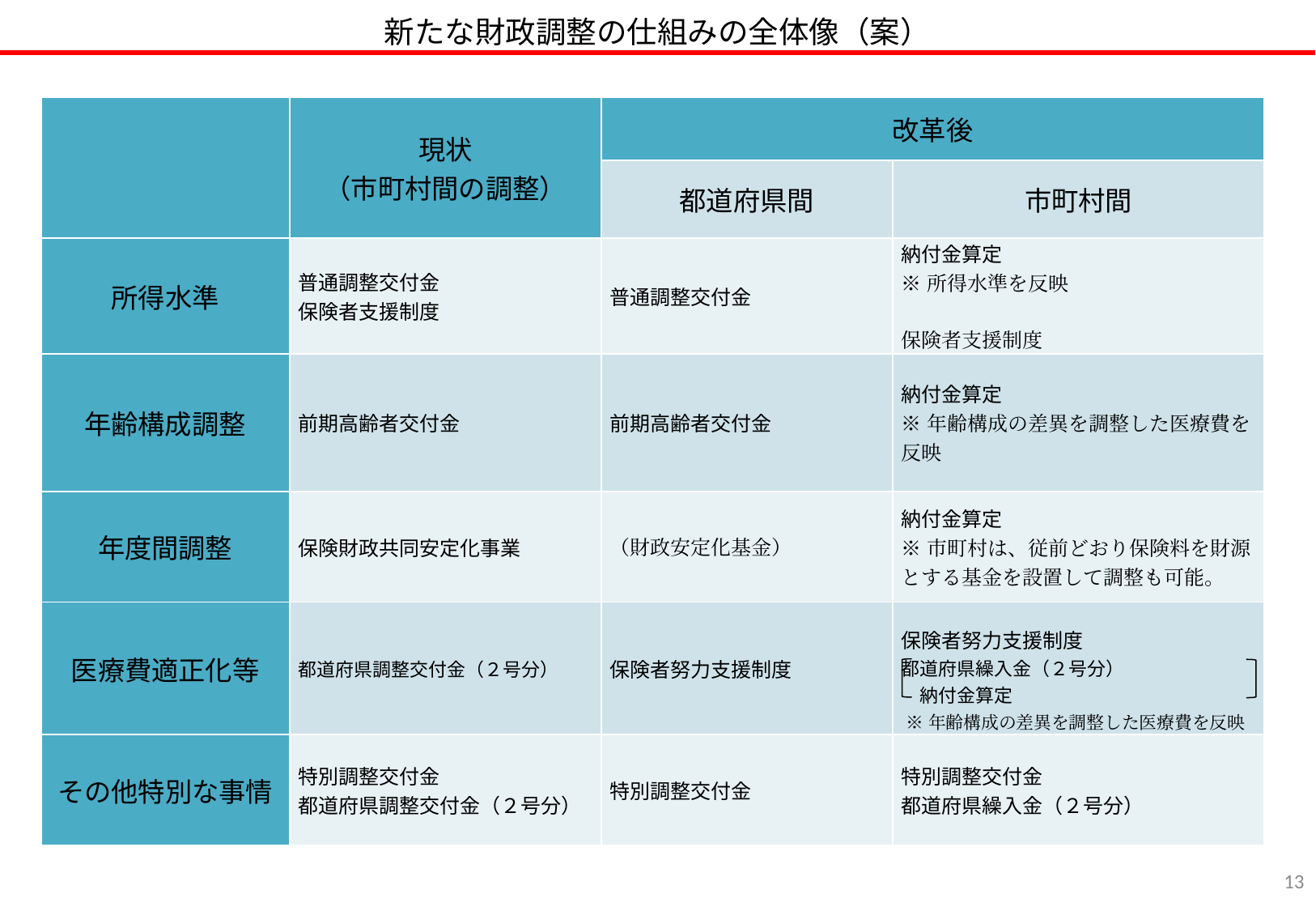

新たな財政調整の仕組みの全体像（案）
|  | 現状 （市町村間の調整） | 改革後 |  |
| --- | --- | --- | --- |
|  |  | 都道府県間 | 市町村間 |
| 所得水準 | 普通調整交付金 保険者支援制度 | 普通調整交付金 | 納付金算定 ※所得水準を反映 保険者支援制度 |
| 年齢構成調整 | 前期高齢者交付金 | 前期高齢者交付金 | 納付金算定 ※年齢構成の差異を調整した医療費を反映 |
| 年度間調整 | 保険財政共同安定化事業 | （財政安定化基金） | 納付金算定 ※市町村は、従前どおり保険料を財源とする基金を設置して調整も可能。 |
| 医療費適正化等 | 都道府県調整交付金（２号分） | 保険者努力支援制度 | 保険者努力支援制度 都道府県繰入金（２号分） 　納付金算定 ※年齢構成の差異を調整した医療費を反映 |
| その他特別な事情 | 特別調整交付金 都道府県調整交付金（２号分） | 特別調整交付金 | 特別調整交付金 都道府県繰入金（２号分） |

13